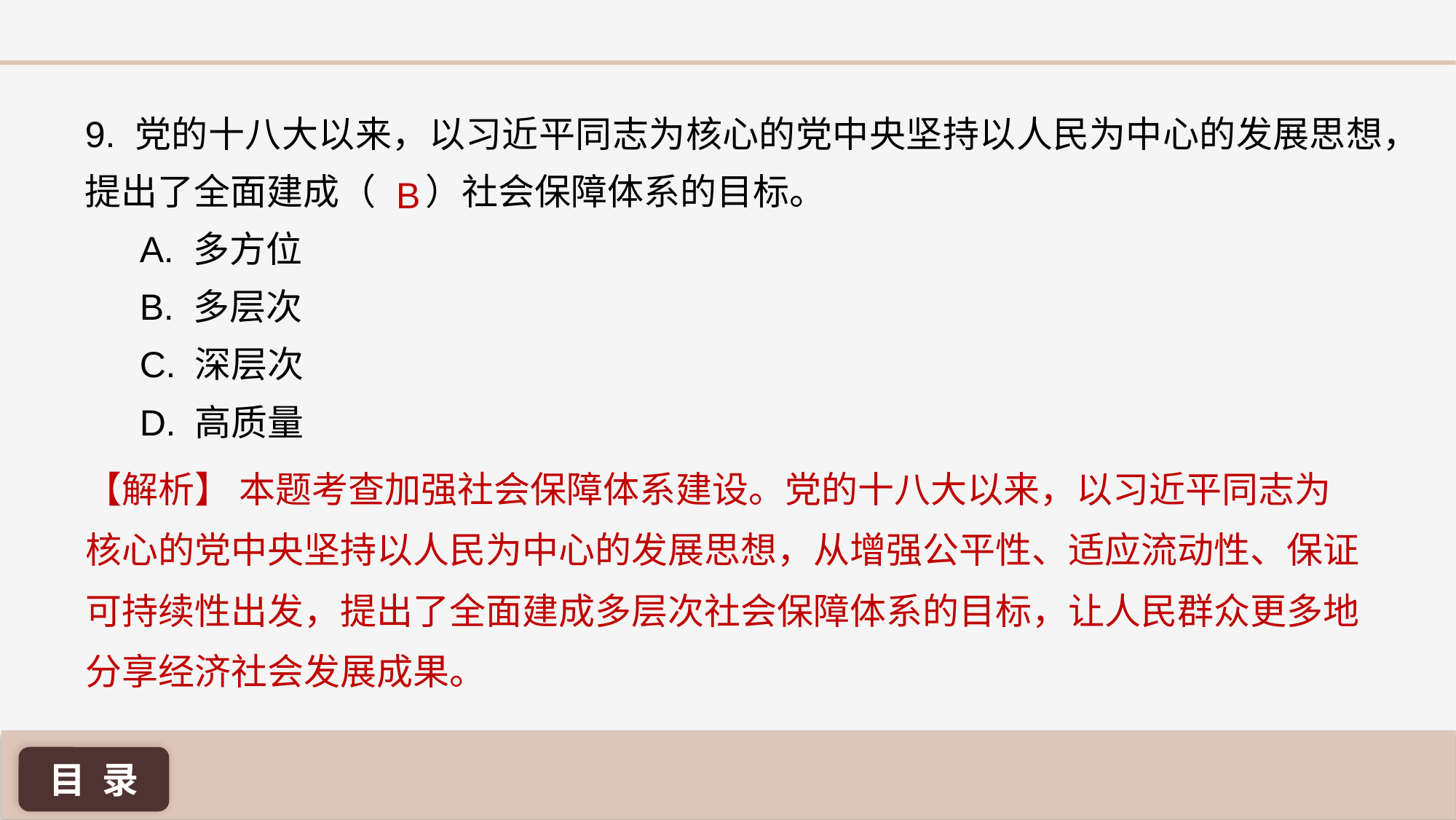

9. 党的十八大以来，以习近平同志为核心的党中央坚持以人民为中心的发展思想，提出了全面建成（      ）社会保障体系的目标。
A. 多方位
B. 多层次
C. 深层次
D. 高质量
B
【解析】 本题考查加强社会保障体系建设。党的十八大以来，以习近平同志为核心的党中央坚持以人民为中心的发展思想，从增强公平性、适应流动性、保证可持续性出发，提出了全面建成多层次社会保障体系的目标，让人民群众更多地分享经济社会发展成果。